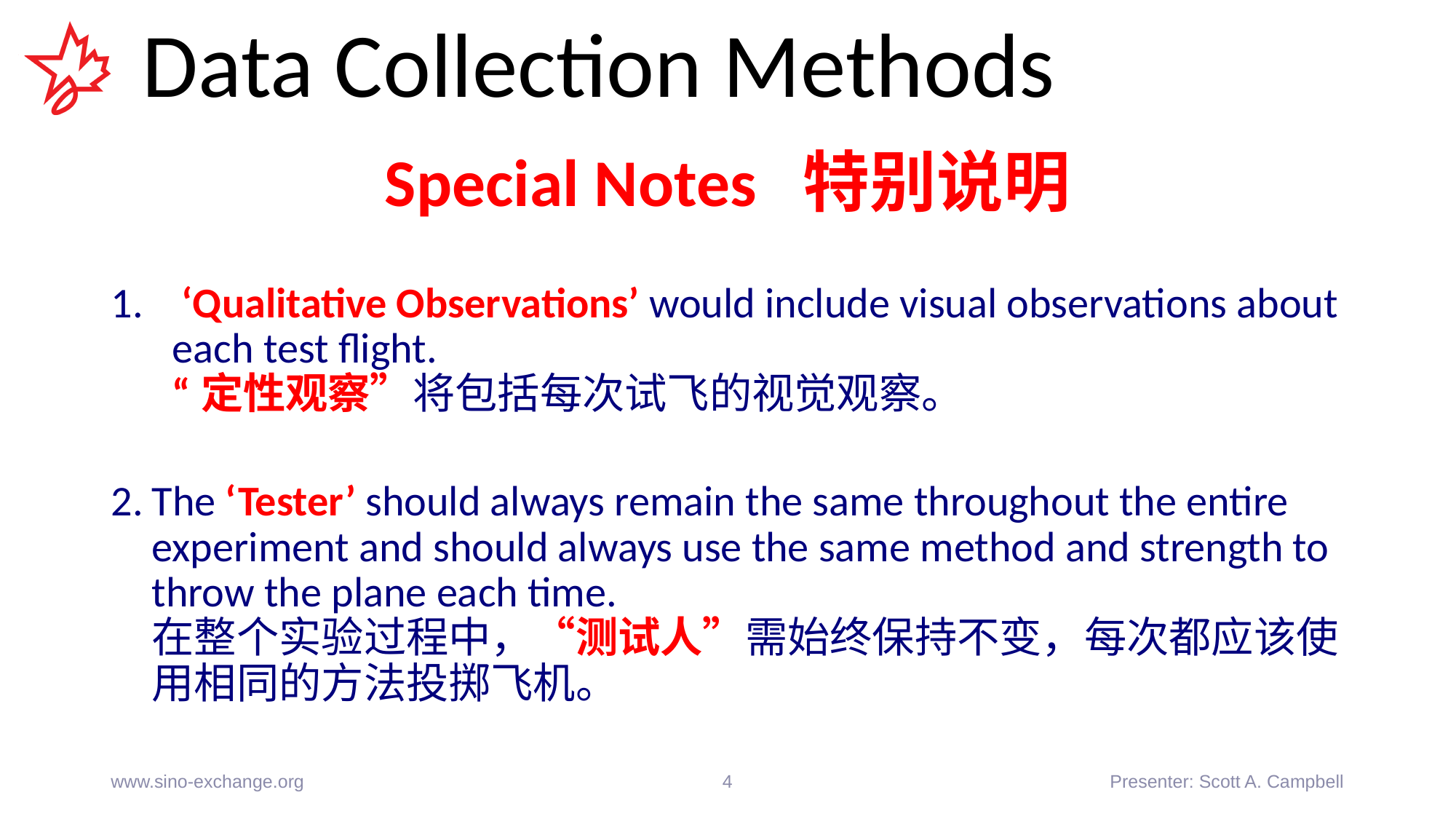

# Data Collection Methods
Special Notes  特别说明

 ‘Qualitative Observations’ would include visual observations about each test flight.
“定性观察”将包括每次试飞的视觉观察。
The ‘Tester’ should always remain the same throughout the entire experiment and should always use the same method and strength to throw the plane each time.
在整个实验过程中，“测试人”需始终保持不变，每次都应该使用相同的方法投掷飞机。
www.sino-exchange.org
4
Presenter: Scott A. Campbell